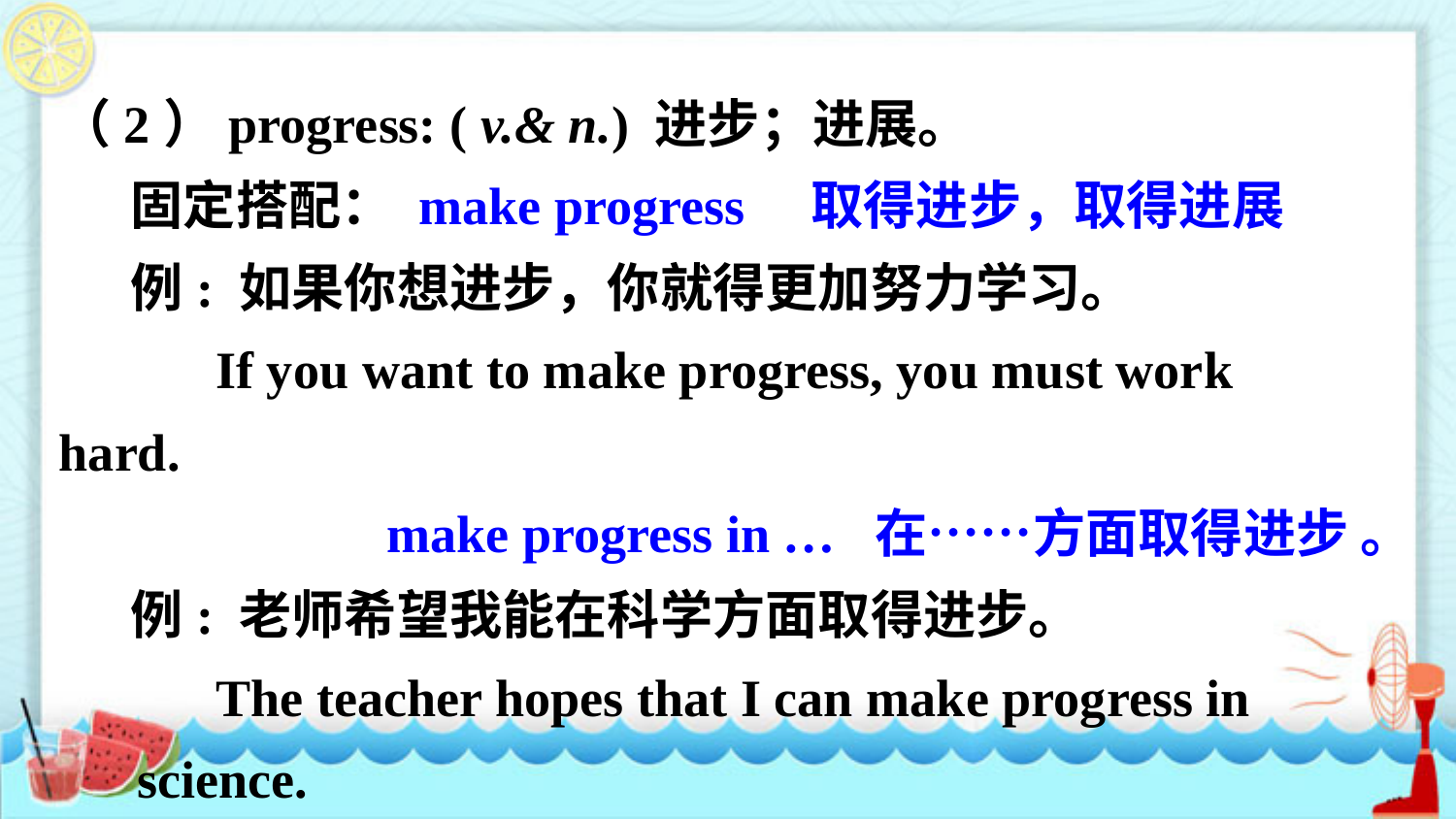

（2）progress: ( v.& n.) 进步；进展。
     固定搭配： make progress    取得进步，取得进展
     例: 如果你想进步，你就得更加努力学习。
            If you want to make progress, you must work hard.
                         make progress in …  在……方面取得进步 。
     例: 老师希望我能在科学方面取得进步。
            The teacher hopes that I can make progress in
      science.